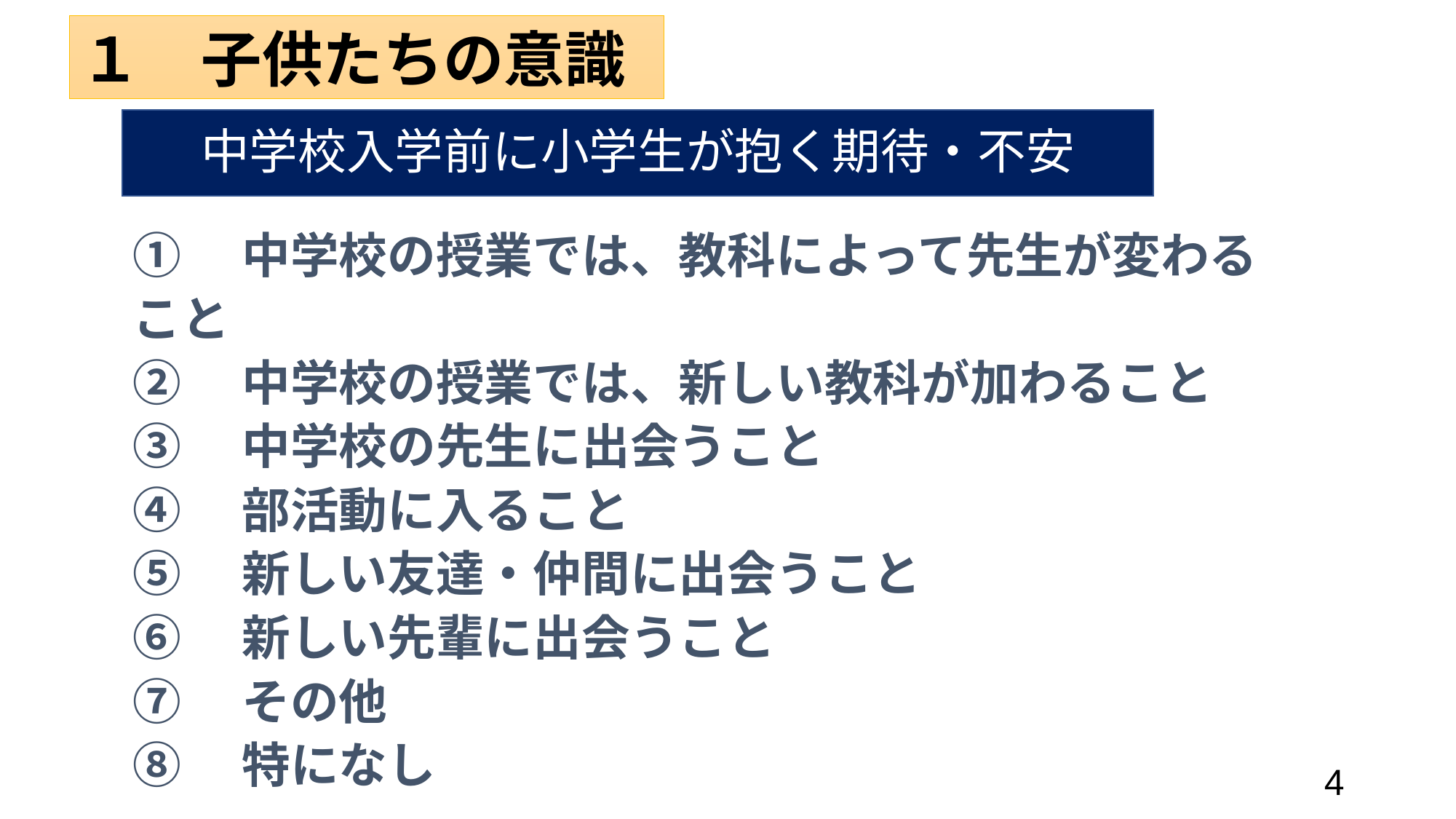

１　子供たちの意識
# 中学校入学前に小学生が抱く期待・不安
①　中学校の授業では、教科によって先生が変わること
②　中学校の授業では、新しい教科が加わること
③　中学校の先生に出会うこと
④　部活動に入ること
⑤　新しい友達・仲間に出会うこと
⑥　新しい先輩に出会うこと
⑦　その他
⑧　特になし
4